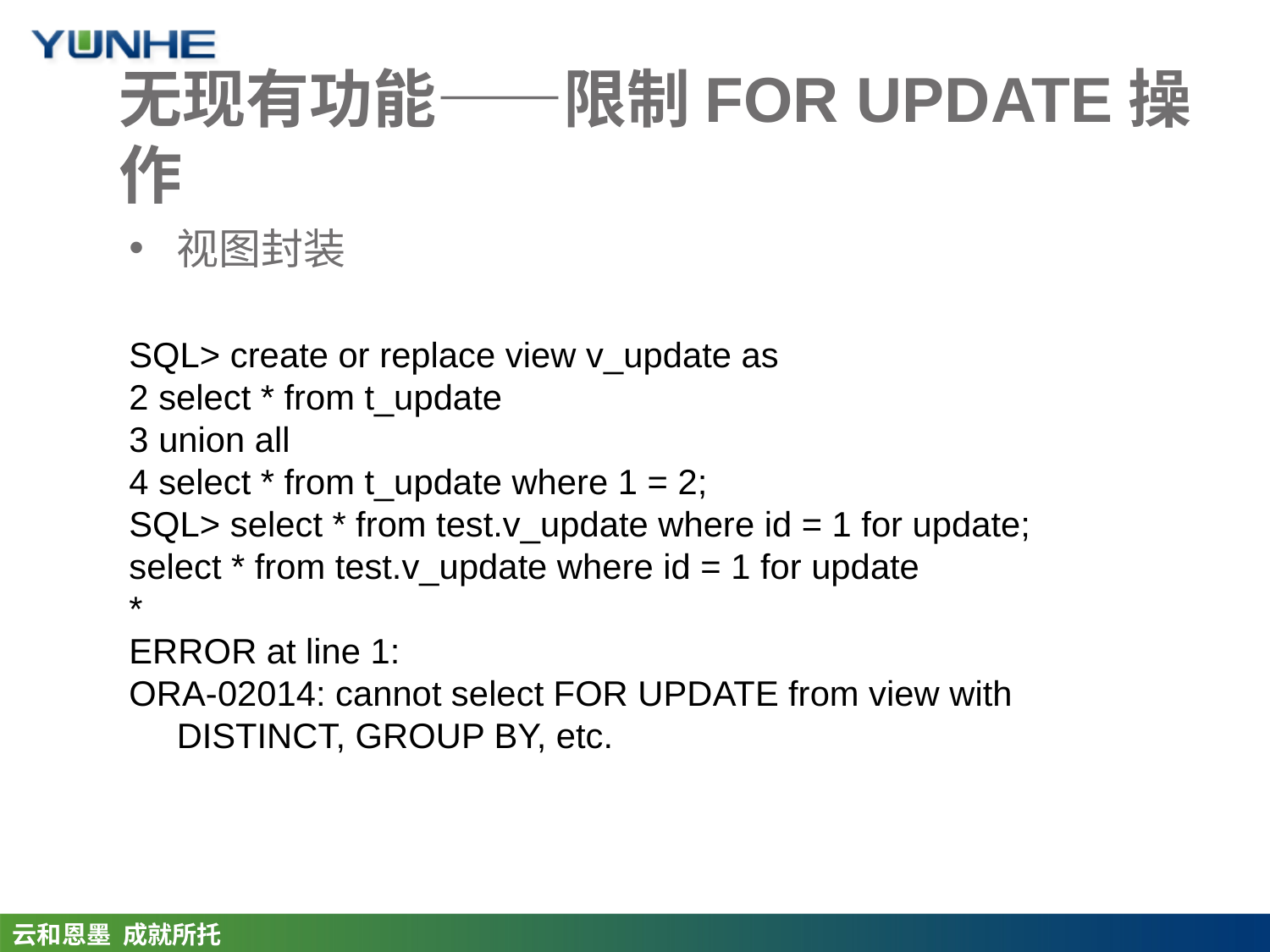

# 无现有功能——限制FOR UPDATE操作
视图封装

SQL> create or replace view v_update as
2 select * from t_update
3 union all
4 select * from t_update where 1 = 2;
SQL> select * from test.v_update where id = 1 for update;
select * from test.v_update where id = 1 for update
*
ERROR at line 1:
ORA-02014: cannot select FOR UPDATE from view with DISTINCT, GROUP BY, etc.